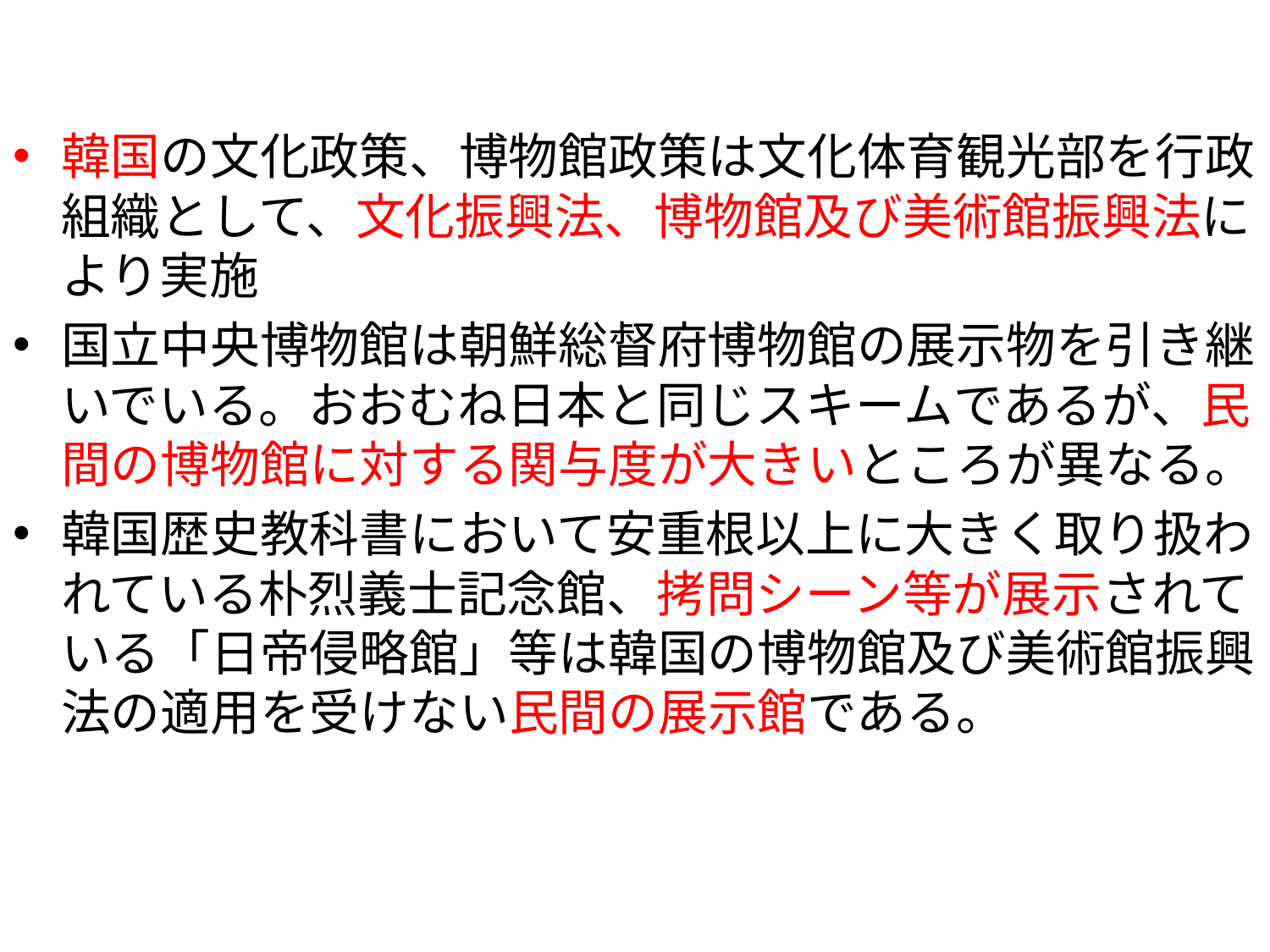

韓国の文化政策、博物館政策は文化体育観光部を行政組織として、文化振興法、博物館及び美術館振興法により実施
国立中央博物館は朝鮮総督府博物館の展示物を引き継いでいる。おおむね日本と同じスキームであるが、民間の博物館に対する関与度が大きいところが異なる。
韓国歴史教科書において安重根以上に大きく取り扱われている朴烈義士記念館、拷問シーン等が展示されている「日帝侵略館」等は韓国の博物館及び美術館振興法の適用を受けない民間の展示館である。